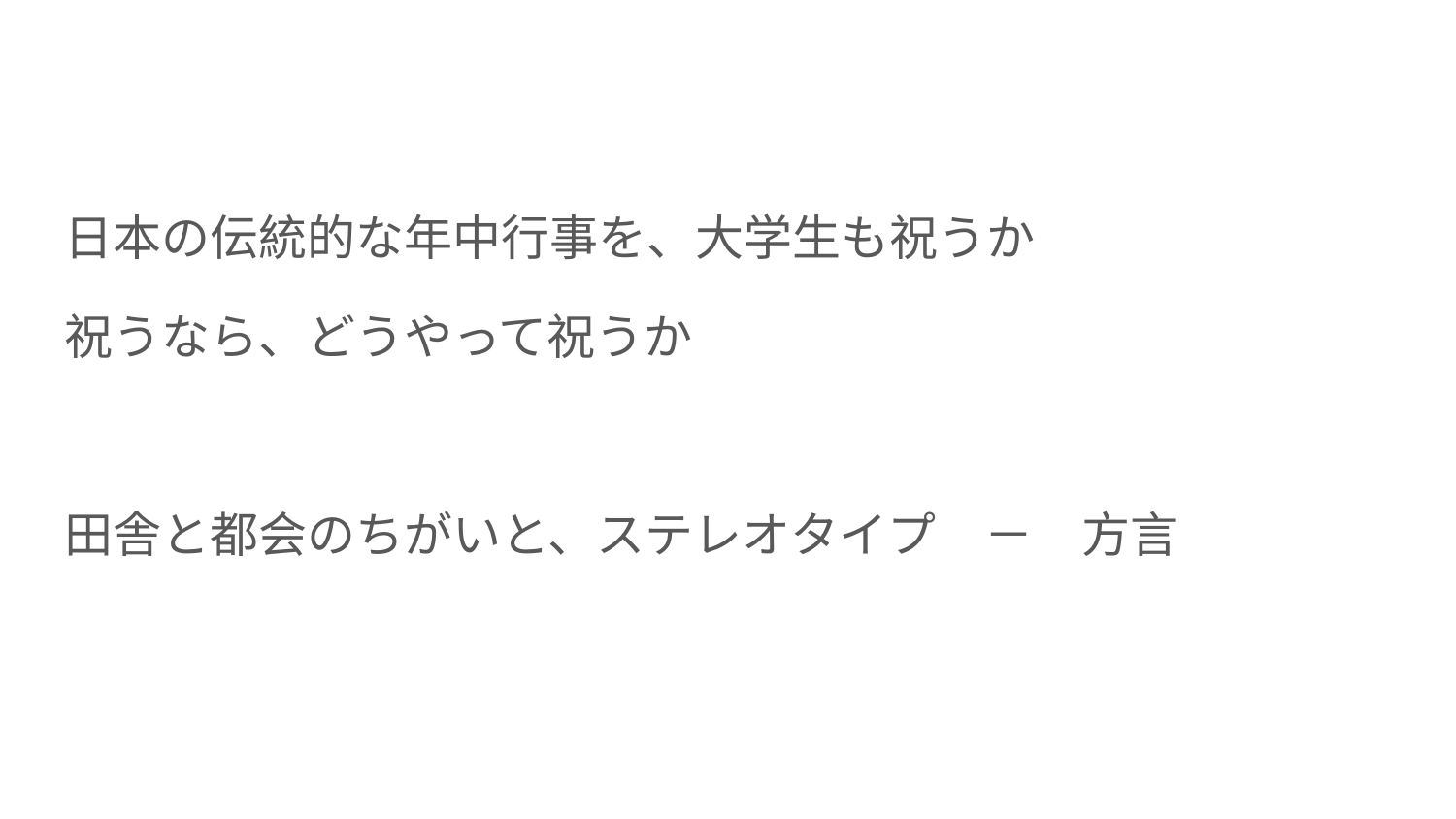

#
日本の伝統的な年中行事を、大学生も祝うか
祝うなら、どうやって祝うか

田舎と都会のちがいと、ステレオタイプ　－　方言